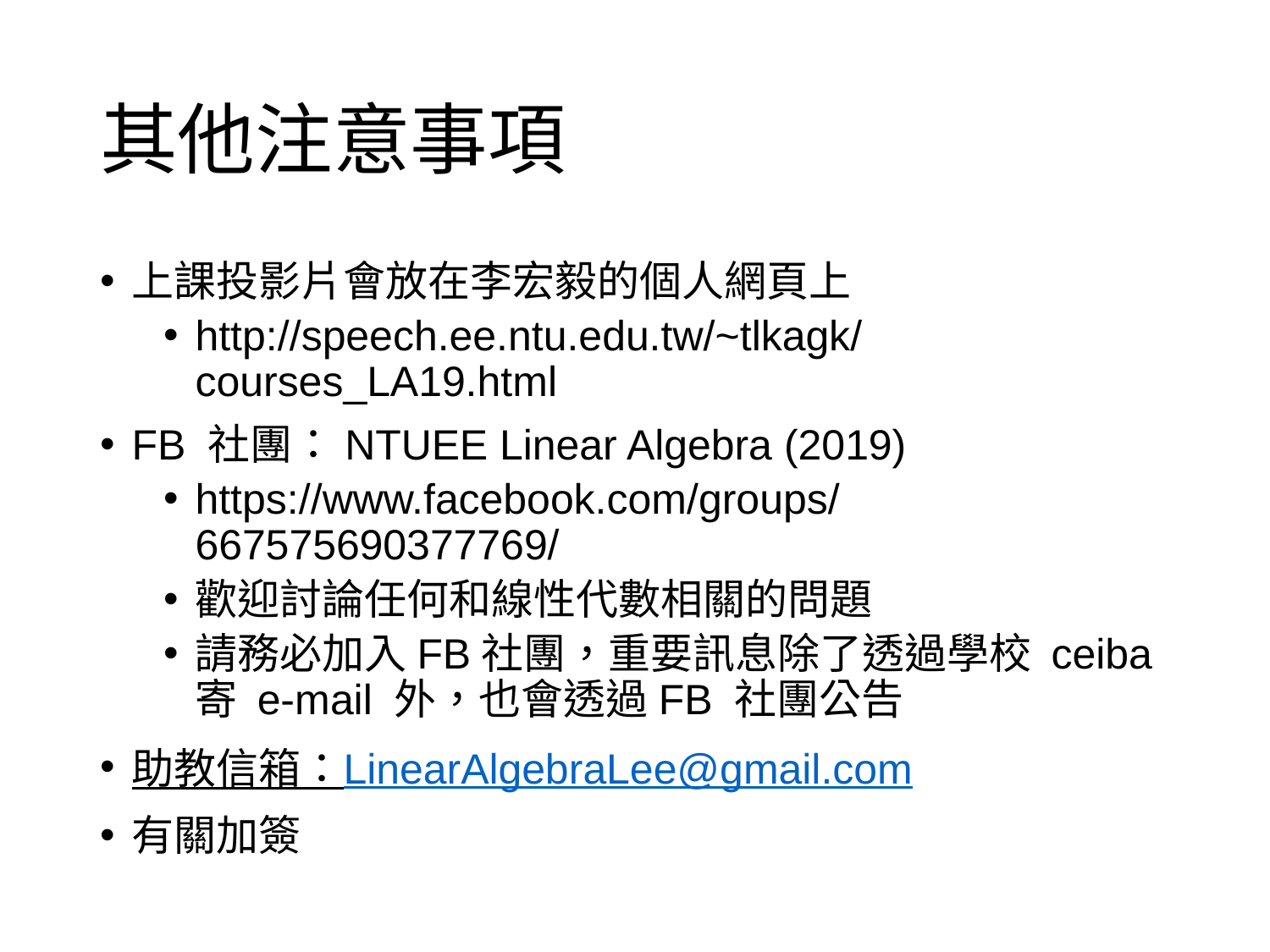

# 其他注意事項
上課投影片會放在李宏毅的個人網頁上
http://speech.ee.ntu.edu.tw/~tlkagk/courses_LA19.html
FB 社團：NTUEE Linear Algebra (2019)
https://www.facebook.com/groups/667575690377769/
歡迎討論任何和線性代數相關的問題
請務必加入FB社團，重要訊息除了透過學校 ceiba 寄 e-mail 外，也會透過FB 社團公告
助教信箱：LinearAlgebraLee@gmail.com
有關加簽